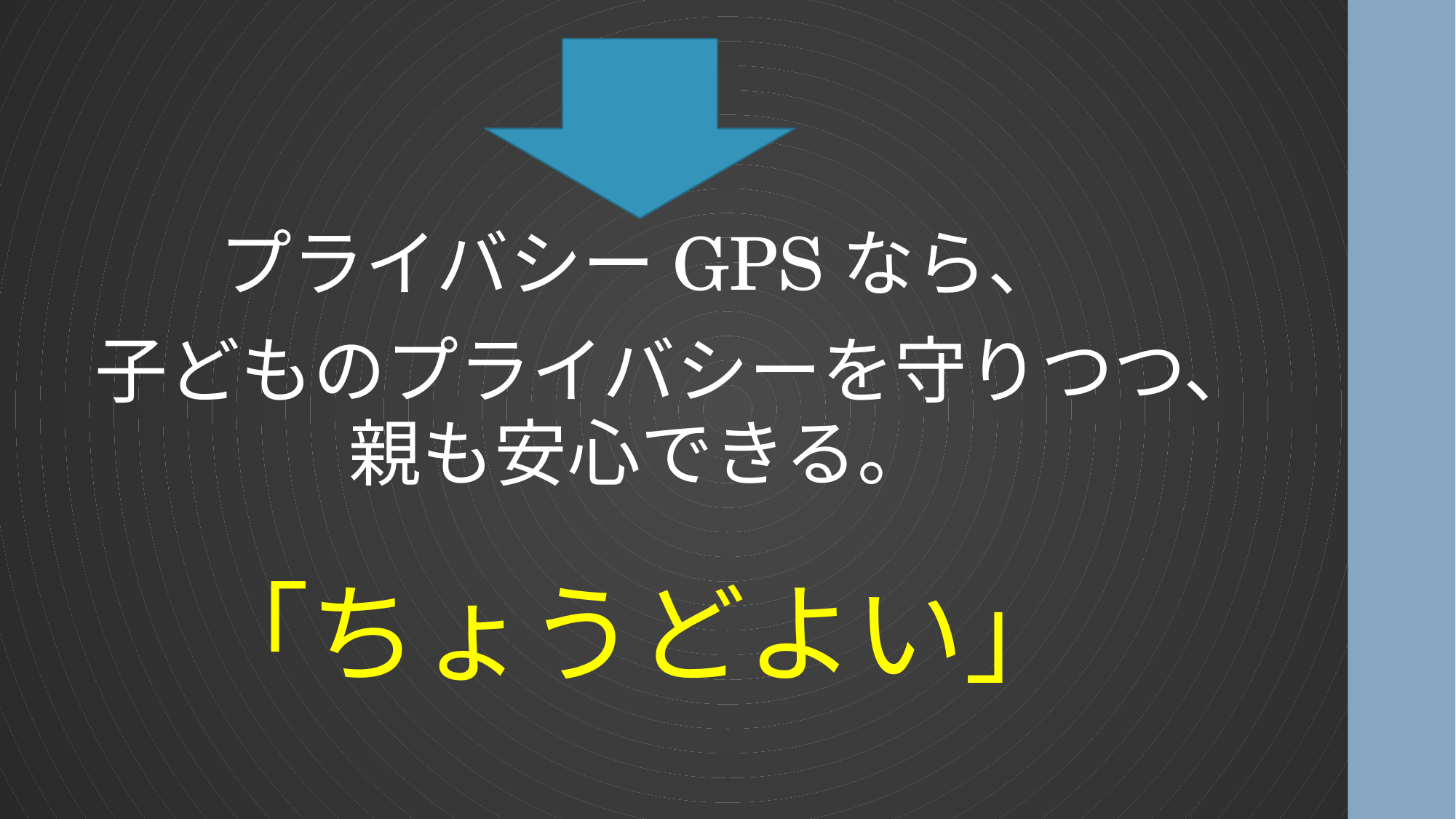

プライバシーGPSなら、
子どものプライバシーを守りつつ、親も安心できる。
「ちょうどよい」